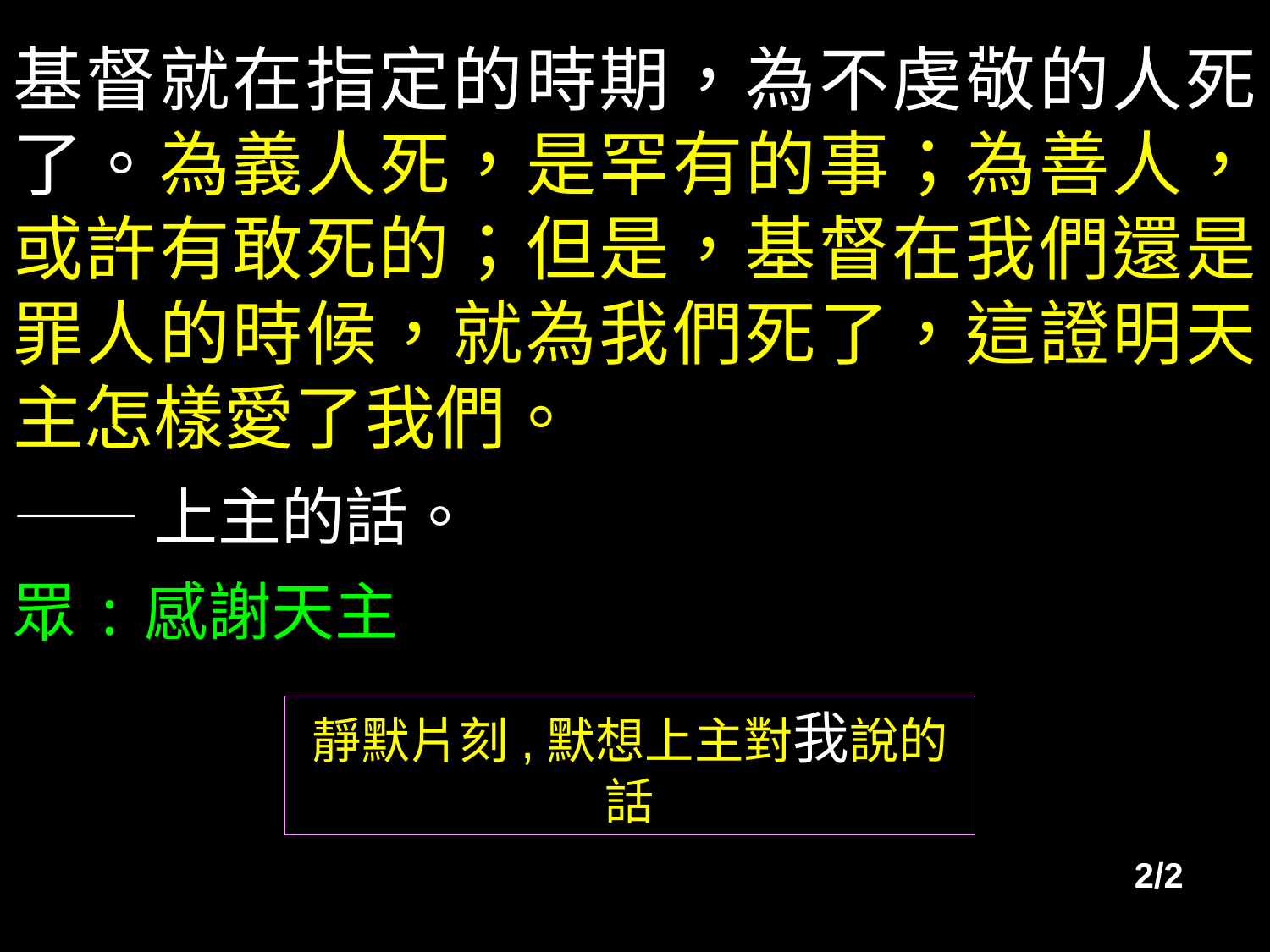

基督就在指定的時期，為不虔敬的人死了。為義人死，是罕有的事；為善人，或許有敢死的；但是，基督在我們還是罪人的時候，就為我們死了，這證明天主怎樣愛了我們。
——上主的話。
眾:感謝天主
靜默片刻,默想上主對我說的話
2/2